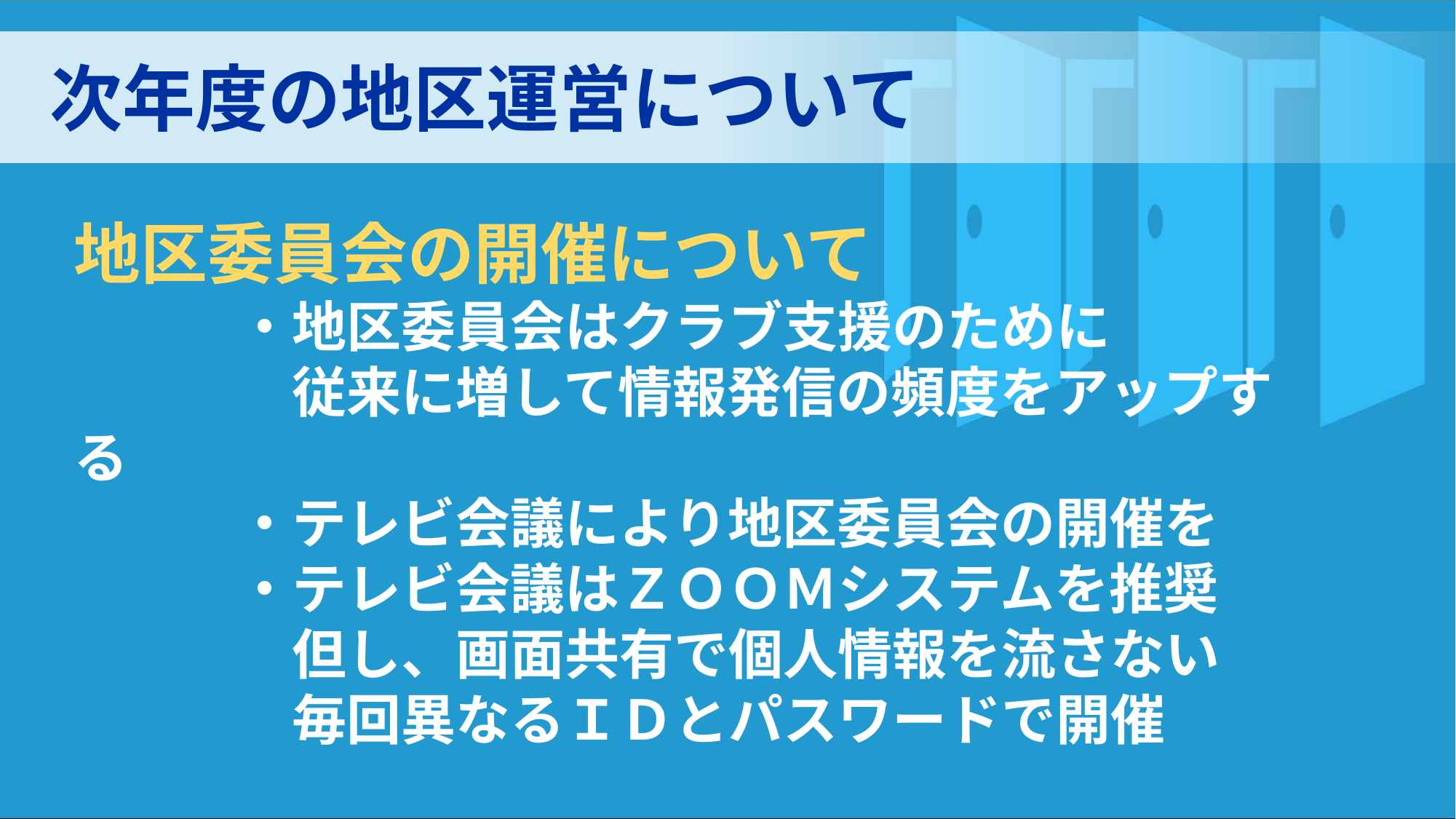

次年度の地区運営について
地区委員会の開催について
　　　・地区委員会はクラブ支援のために
　　　　従来に増して情報発信の頻度をアップする
　　　・テレビ会議により地区委員会の開催を
　　　・テレビ会議はＺＯＯＭシステムを推奨
　　　　但し、画面共有で個人情報を流さない
　　　　毎回異なるＩＤとパスワードで開催

RIの柔軟性・多様性

自らの地区・クラブ・委員会の
立ち位置を知る